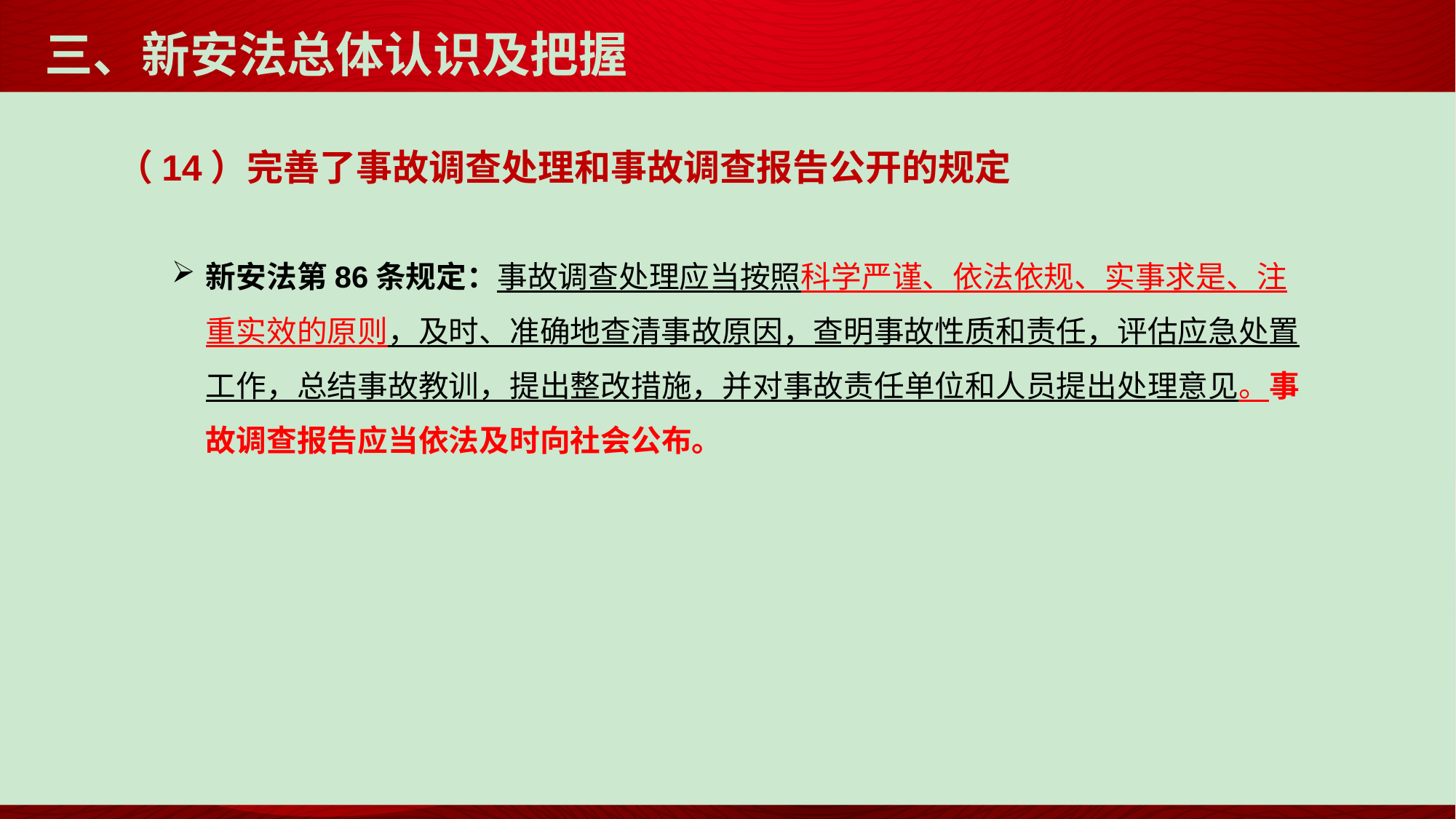

# 三、新安法总体认识及把握
（14）完善了事故调查处理和事故调查报告公开的规定
新安法第86条规定：事故调查处理应当按照科学严谨、依法依规、实事求是、注重实效的原则，及时、准确地查清事故原因，查明事故性质和责任，评估应急处置工作，总结事故教训，提出整改措施，并对事故责任单位和人员提出处理意见。事故调查报告应当依法及时向社会公布。